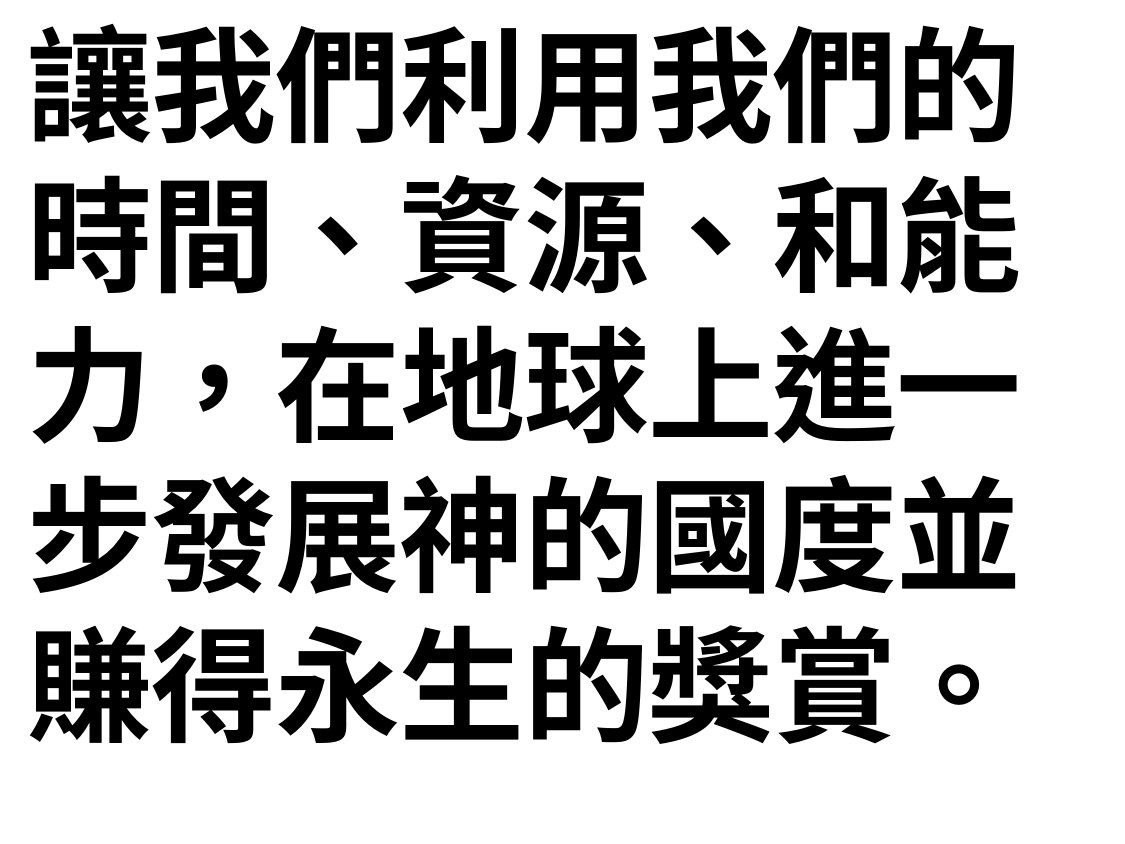

讓我們利用我們的時間、資源、和能力，在地球上進一步發展神的國度並賺得永生的獎賞。